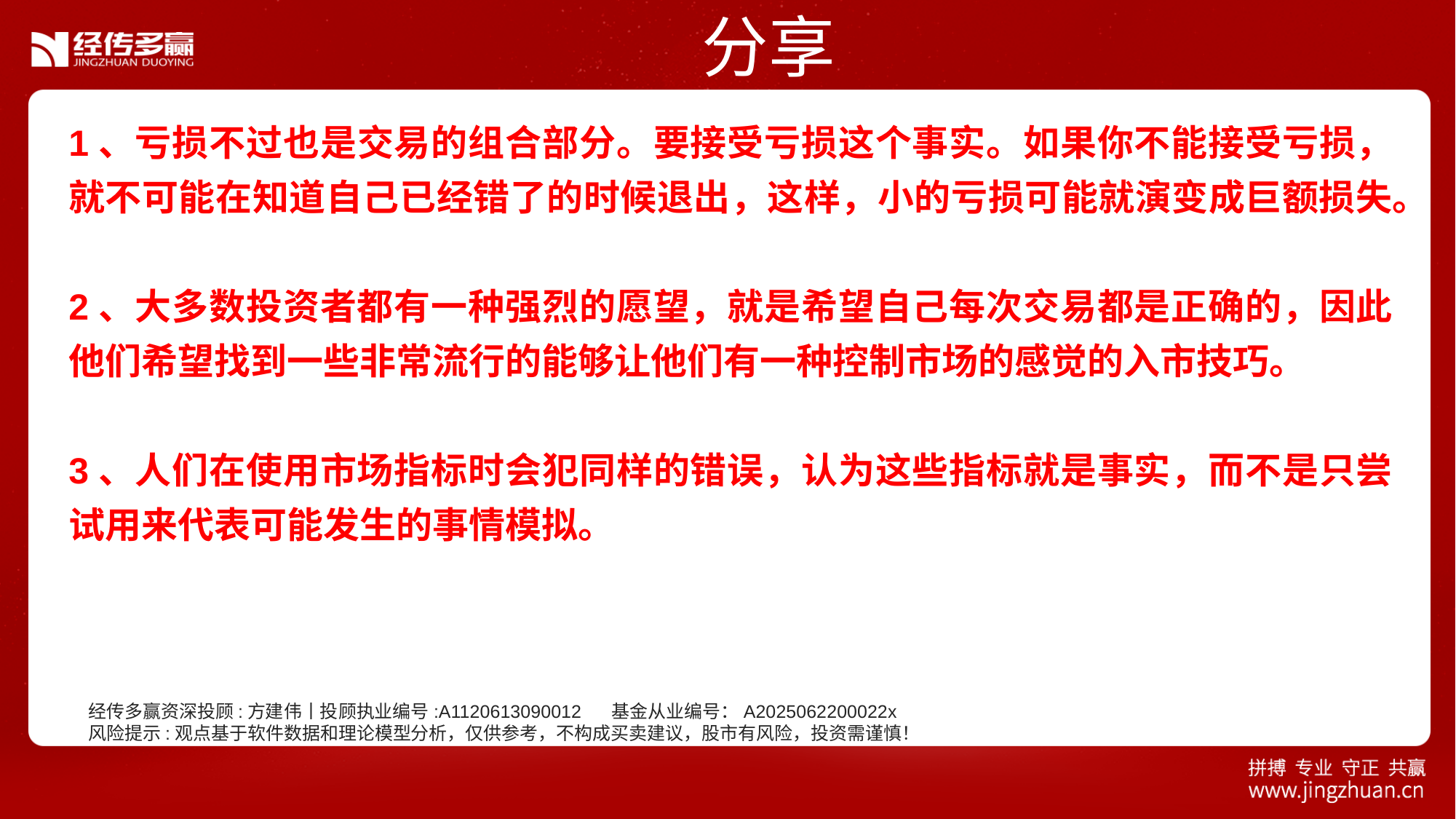

分享
1、亏损不过也是交易的组合部分。要接受亏损这个事实。如果你不能接受亏损，就不可能在知道自己已经错了的时候退出，这样，小的亏损可能就演变成巨额损失。

2、大多数投资者都有一种强烈的愿望，就是希望自己每次交易都是正确的，因此他们希望找到一些非常流行的能够让他们有一种控制市场的感觉的入市技巧。

3、人们在使用市场指标时会犯同样的错误，认为这些指标就是事实，而不是只尝试用来代表可能发生的事情模拟。